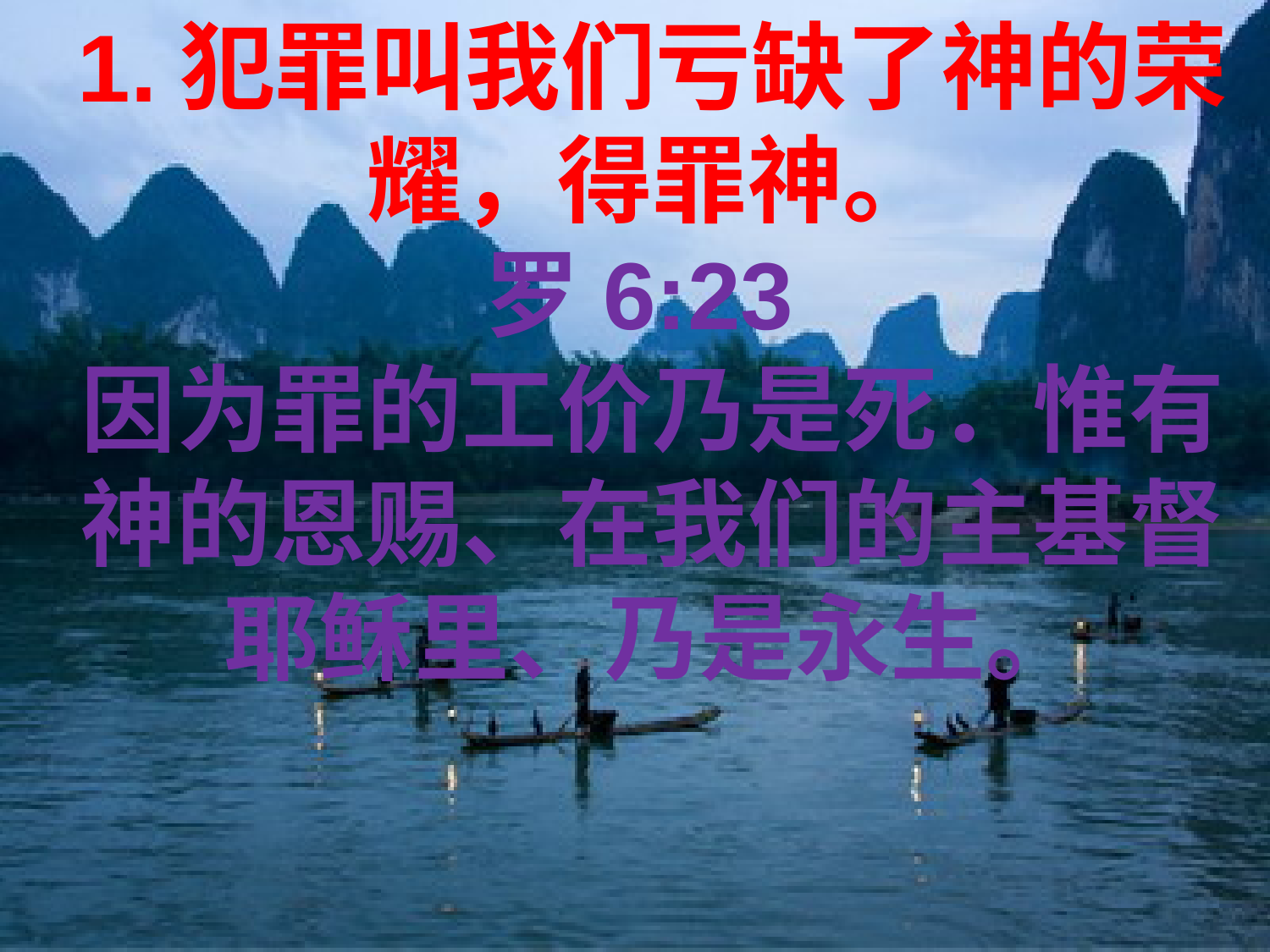

1.犯罪叫我们亏缺了神的荣耀，得罪神。
罗6:23
因为罪的工价乃是死．惟有神的恩赐、在我们的主基督耶稣里、乃是永生。